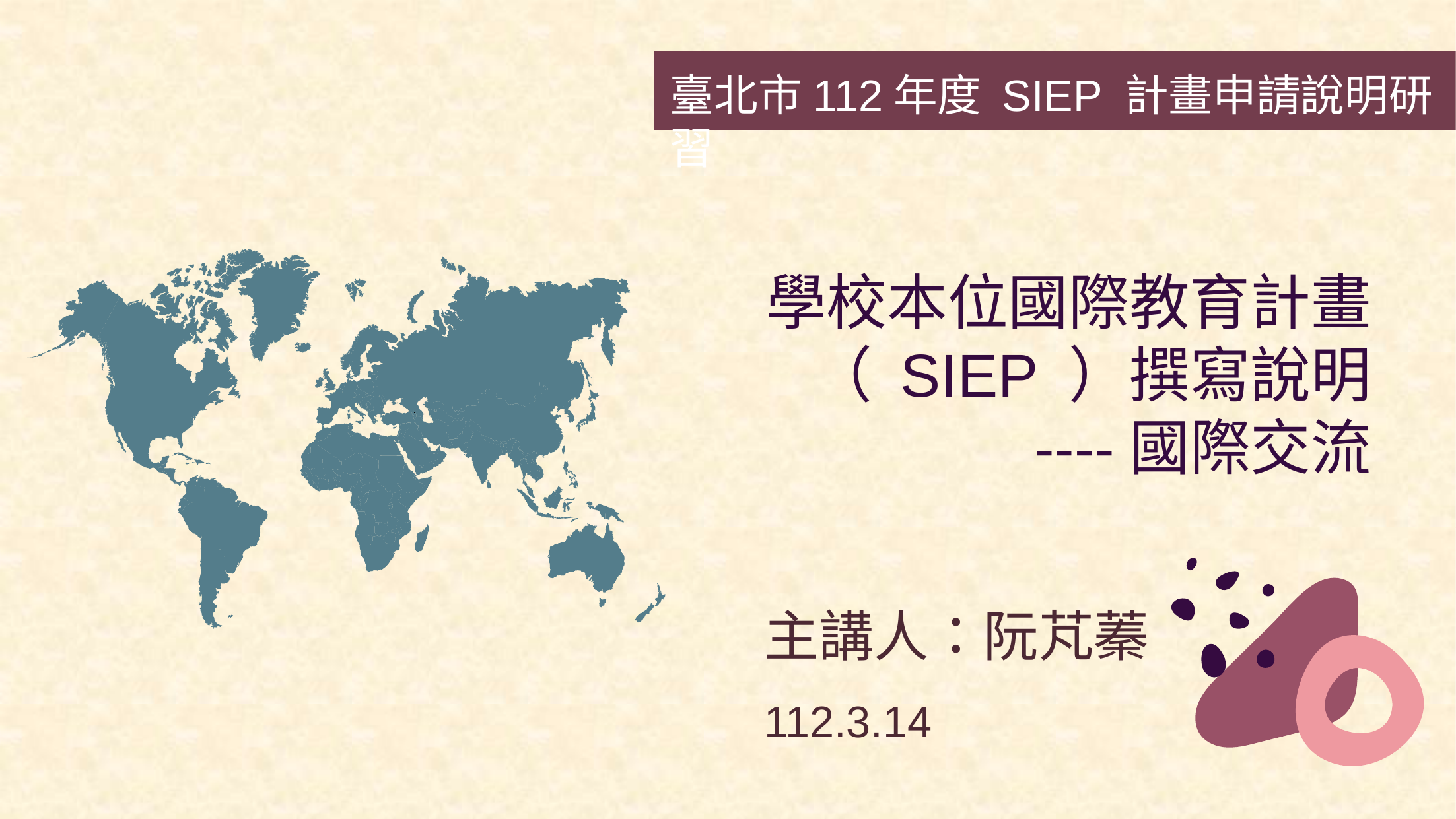

臺北市112年度 SIEP 計畫申請說明研習
# 學校本位國際教育計畫（ SIEP ）撰寫說明 ----國際交流

主講人：阮芃蓁
112.3.14